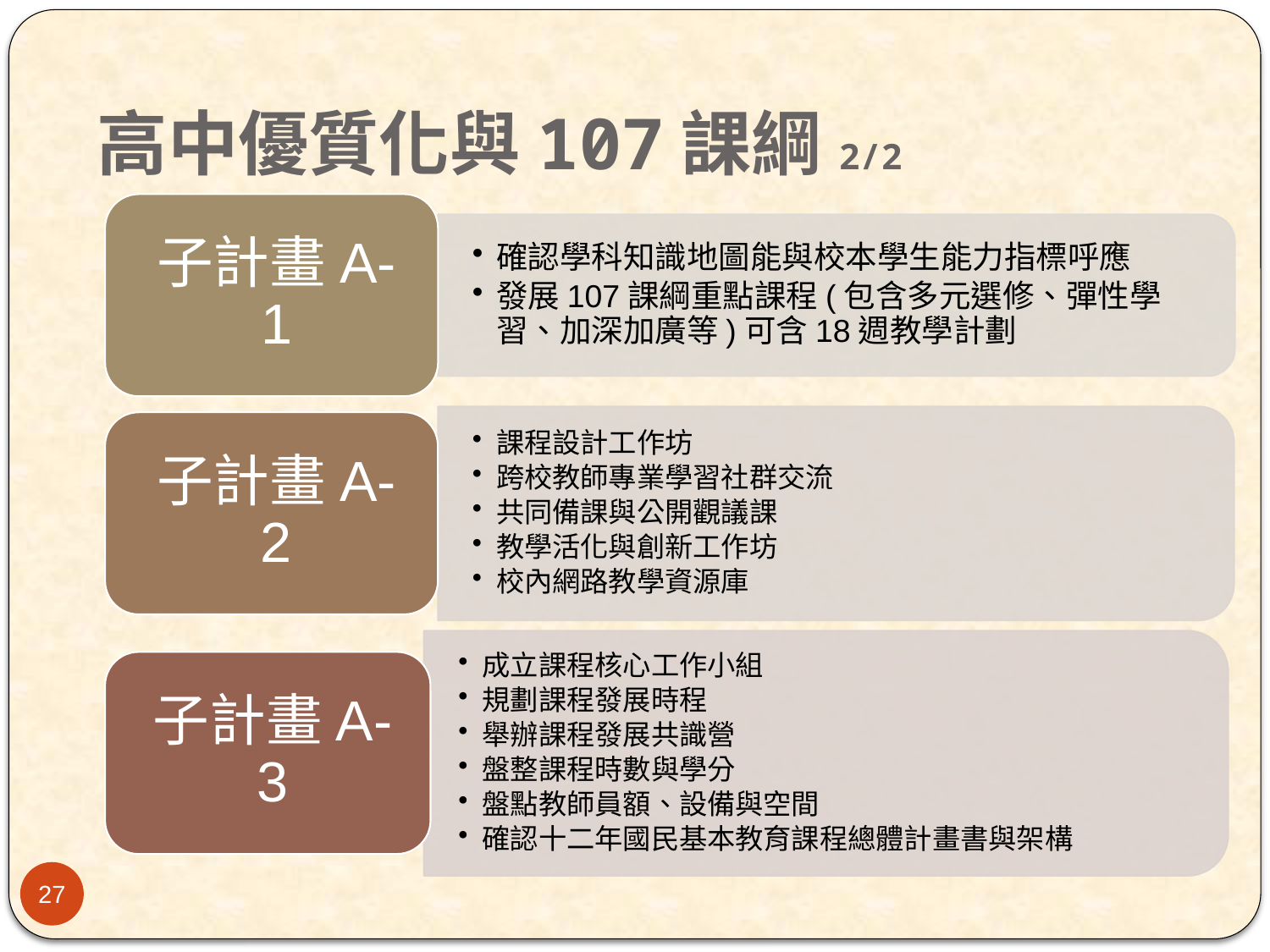

# 高中優質化與107課綱2/2
確認學科知識地圖能與校本學生能力指標呼應
發展107課綱重點課程(包含多元選修、彈性學習、加深加廣等)可含18週教學計劃
子計畫A-1
課程設計工作坊
跨校教師專業學習社群交流
共同備課與公開觀議課
教學活化與創新工作坊
校內網路教學資源庫
子計畫A-2
成立課程核心工作小組
規劃課程發展時程
舉辦課程發展共識營
盤整課程時數與學分
盤點教師員額、設備與空間
確認十二年國民基本教育課程總體計畫書與架構
子計畫A-3
27